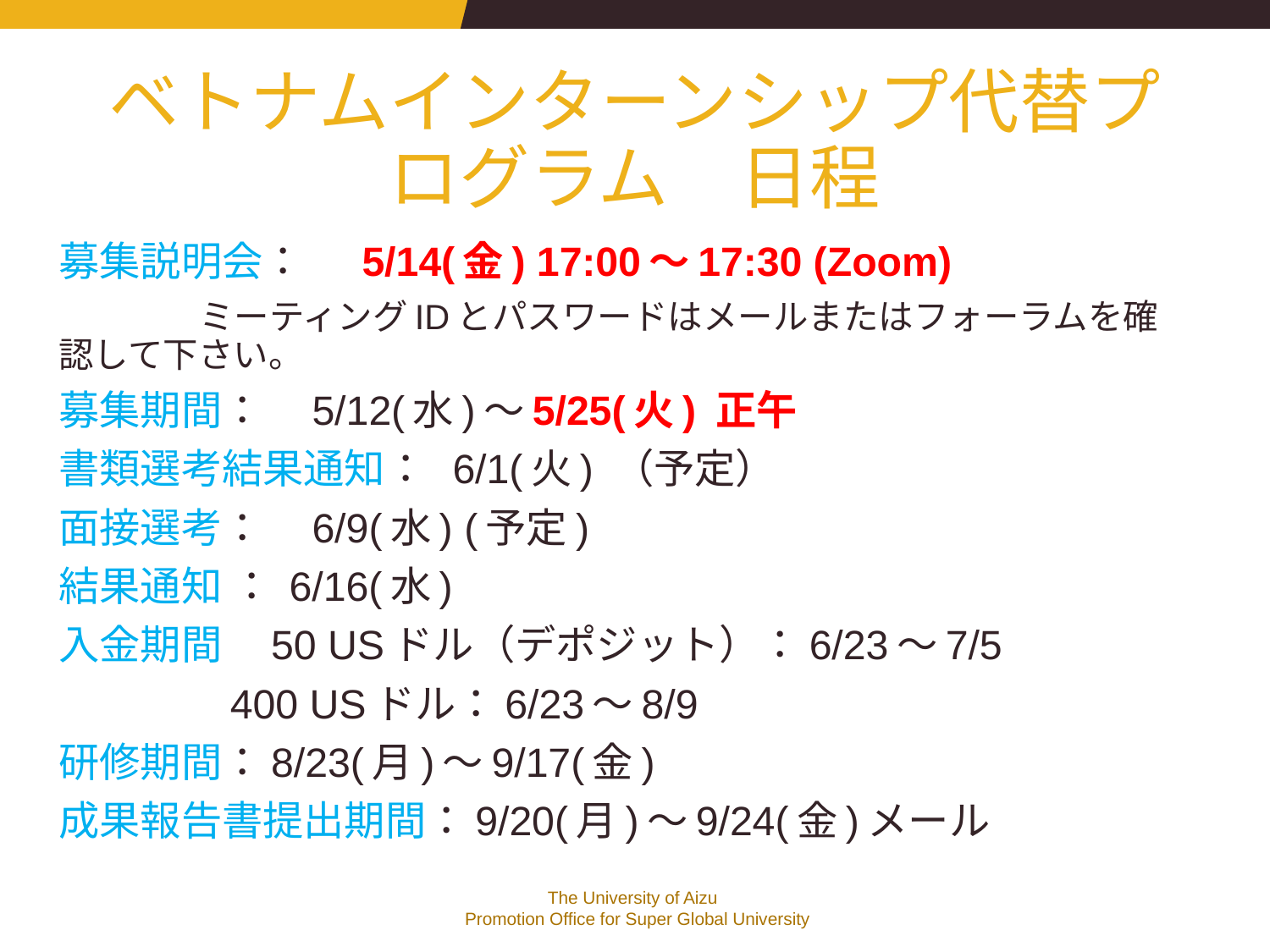

# ベトナムインターンシップ代替プログラム　日程
募集説明会：　 5/14(金) 17:00～17:30 (Zoom)
　　　　ミーティングIDとパスワードはメールまたはフォーラムを確認して下さい。
募集期間：　5/12(水)～5/25(火) 正午
書類選考結果通知：  6/1(火) （予定）
面接選考：　6/9(水) (予定)
結果通知 ： 6/16(水)
入金期間　50 USドル（デポジット）：6/23～7/5
               400 USドル：6/23～8/9
研修期間：8/23(月)～9/17(金)
成果報告書提出期間：9/20(月)～9/24(金)メール

The University of Aizu
 Promotion Office for Super Global University